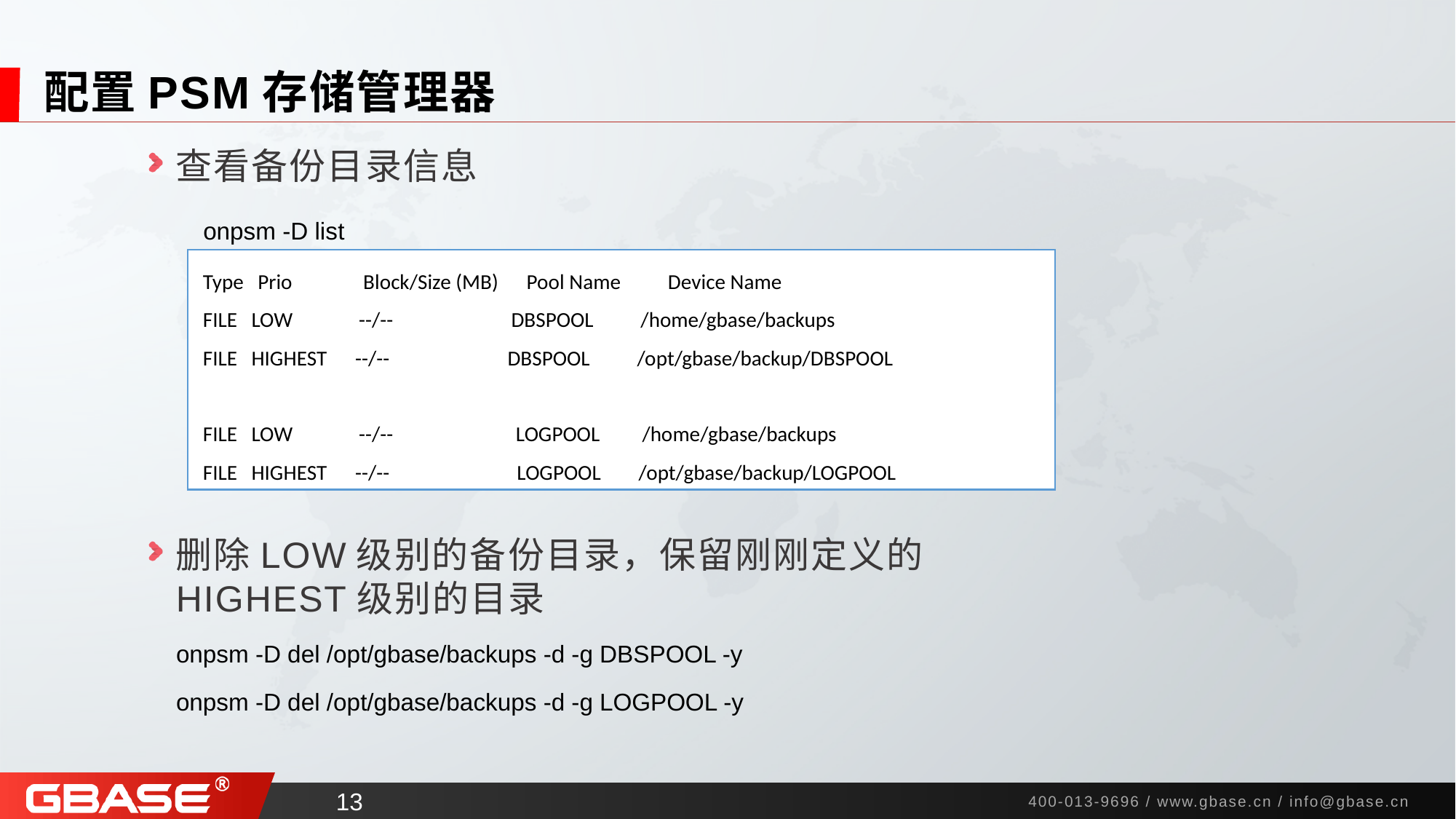

# 配置PSM存储管理器
查看备份目录信息
onpsm -D list

删除LOW级别的备份目录，保留刚刚定义的HIGHEST级别的目录
onpsm -D del /opt/gbase/backups -d -g DBSPOOL -y
onpsm -D del /opt/gbase/backups -d -g LOGPOOL -y

 Type   Prio               Block/Size (MB)      Pool Name          Device Name
 FILE   LOW              --/--                         DBSPOOL          /home/gbase/backups
 FILE   HIGHEST      --/--                         DBSPOOL          /opt/gbase/backup/DBSPOOL

 FILE   LOW              --/--                          LOGPOOL         /home/gbase/backups
 FILE   HIGHEST      --/--                           LOGPOOL        /opt/gbase/backup/LOGPOOL